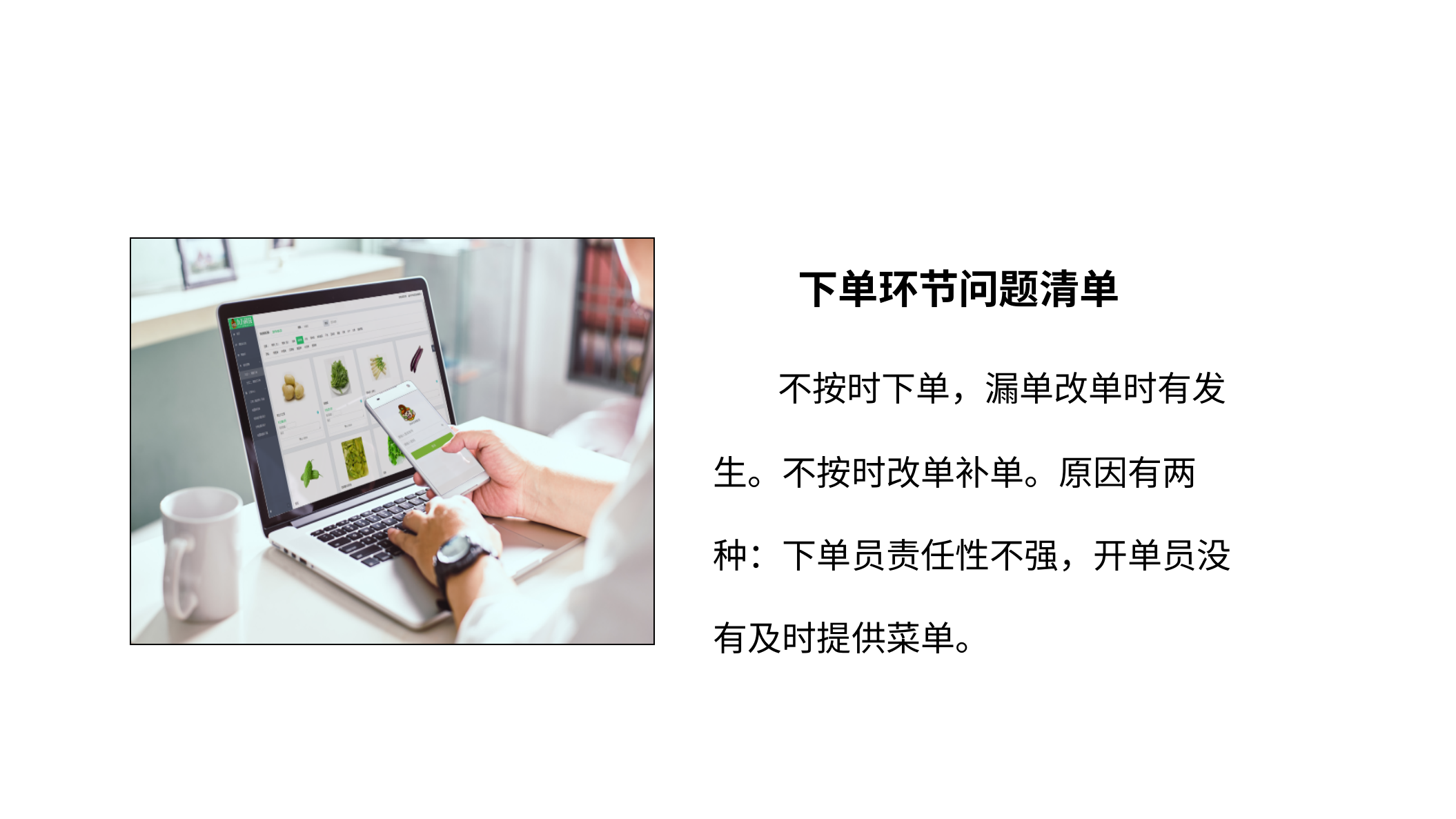

下单环节问题清单
      不按时下单，漏单改单时有发生。不按时改单补单。原因有两种：下单员责任性不强，开单员没有及时提供菜单。